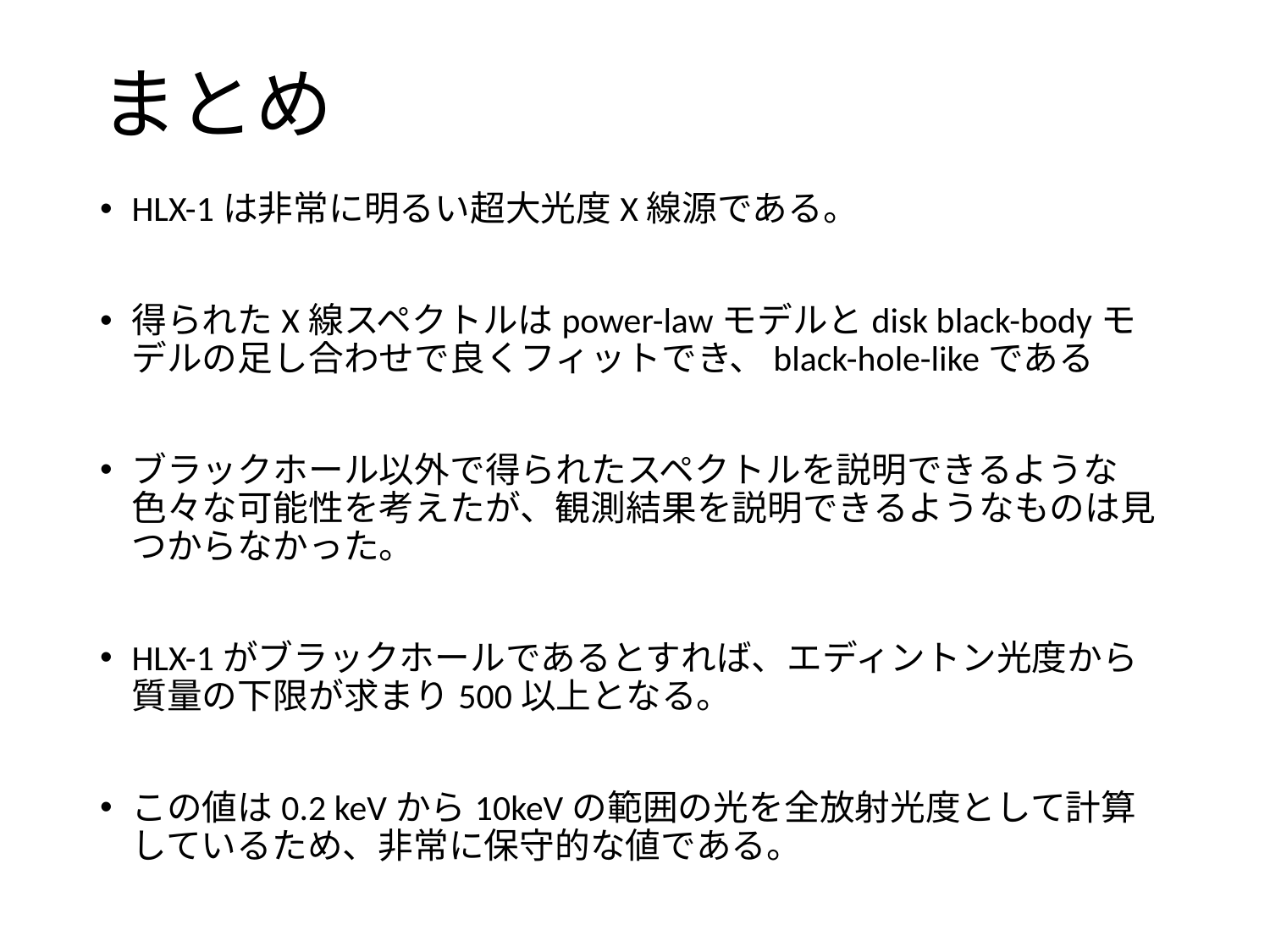

# まとめ
HLX-1は非常に明るい超大光度X線源である。

得られたX線スペクトルはpower-lawモデルとdisk black-bodyモデルの足し合わせで良くフィットでき、black-hole-likeである

ブラックホール以外で得られたスペクトルを説明できるような色々な可能性を考えたが、観測結果を説明できるようなものは見つからなかった。

HLX-1がブラックホールであるとすれば、エディントン光度から質量の下限が求まり500以上となる。

この値は0.2 keVから10keVの範囲の光を全放射光度として計算しているため、非常に保守的な値である。